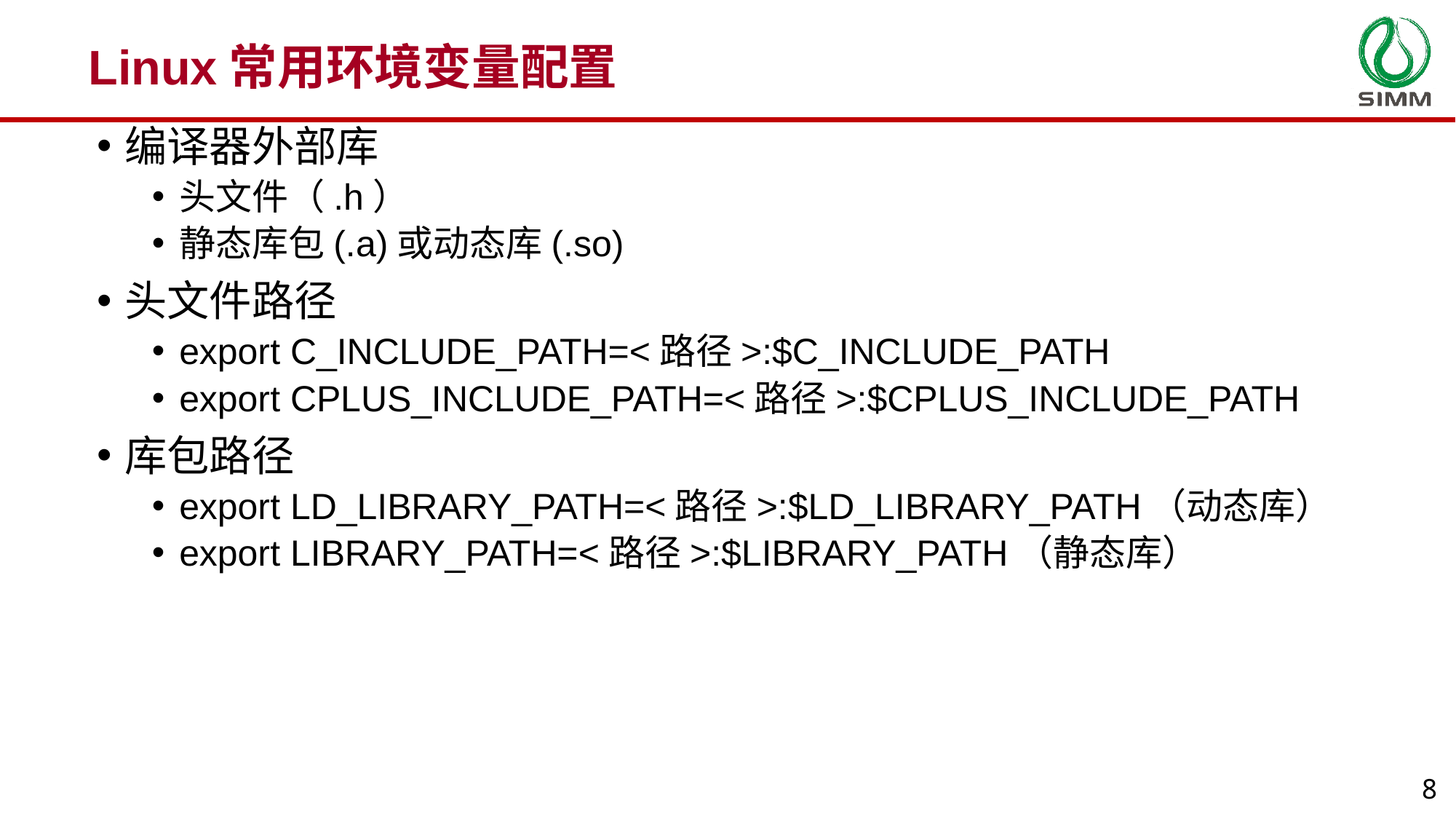

Linux常用环境变量配置
编译器外部库
头文件（.h）
静态库包(.a)或动态库(.so)
头文件路径
export C_INCLUDE_PATH=<路径>:$C_INCLUDE_PATH
export CPLUS_INCLUDE_PATH=<路径>:$CPLUS_INCLUDE_PATH
库包路径
export LD_LIBRARY_PATH=<路径>:$LD_LIBRARY_PATH（动态库）
export LIBRARY_PATH=<路径>:$LIBRARY_PATH（静态库）

8